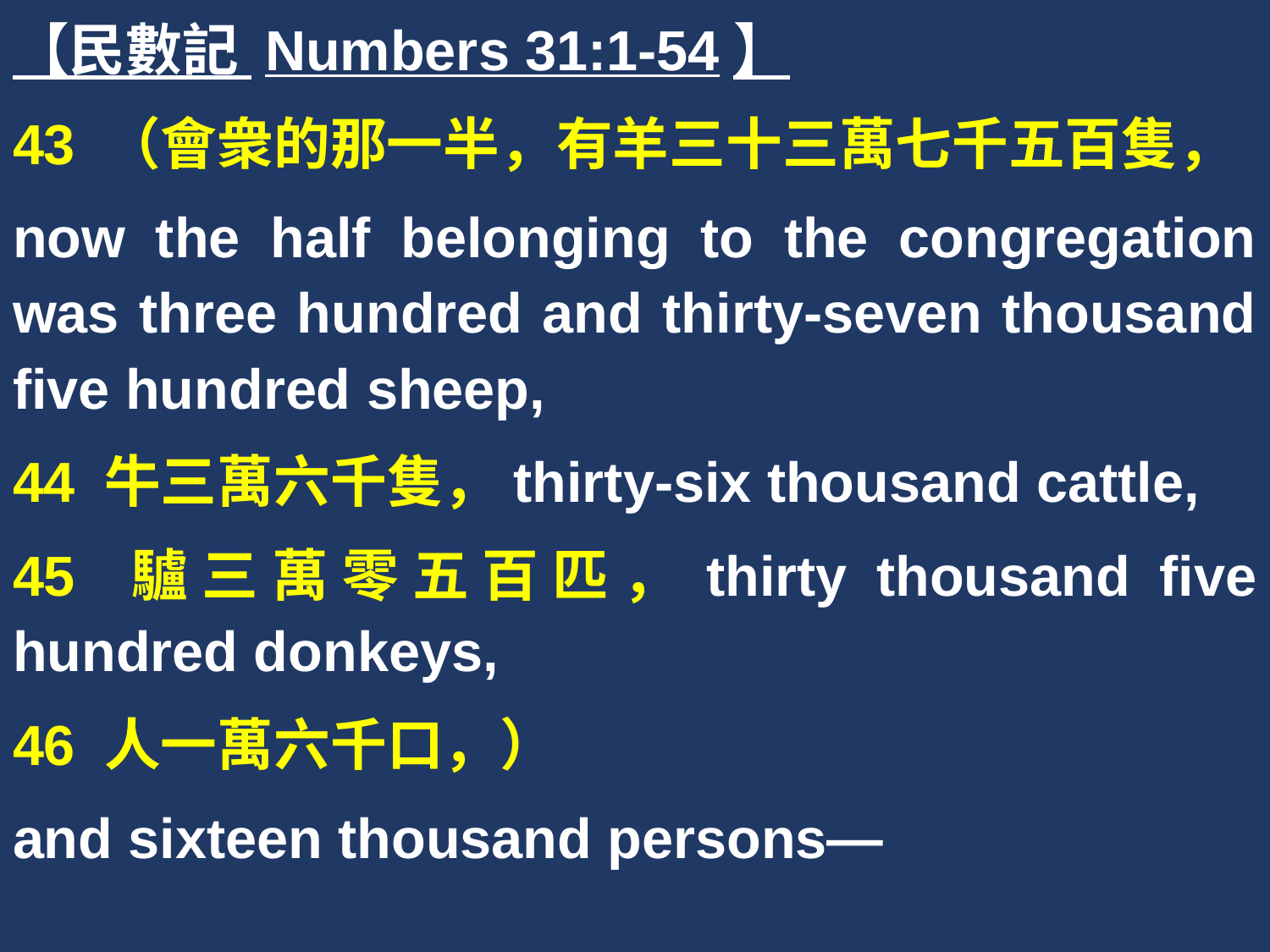

【民數記 Numbers 31:1-54】
43 （會衆的那一半，有羊三十三萬七千五百隻，
now the half belonging to the congregation was three hundred and thirty-seven thousand five hundred sheep,
44 牛三萬六千隻，thirty-six thousand cattle,
45 驢三萬零五百匹，thirty thousand five hundred donkeys,
46 人一萬六千口，）
and sixteen thousand persons—